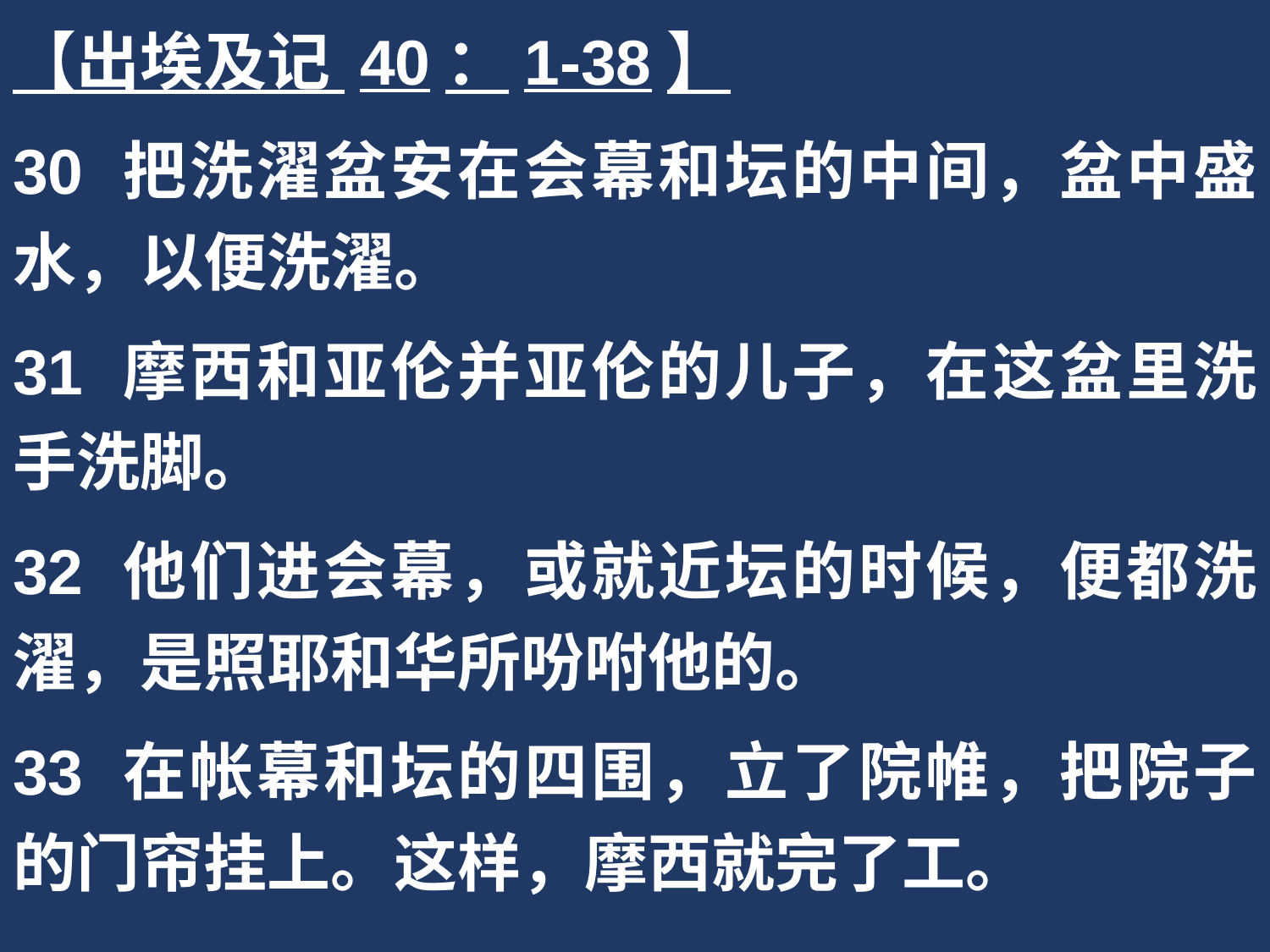

【出埃及记 40：1-38】
30 把洗濯盆安在会幕和坛的中间，盆中盛水，以便洗濯。
31 摩西和亚伦并亚伦的儿子，在这盆里洗手洗脚。
32 他们进会幕，或就近坛的时候，便都洗濯，是照耶和华所吩咐他的。
33 在帐幕和坛的四围，立了院帷，把院子的门帘挂上。这样，摩西就完了工。